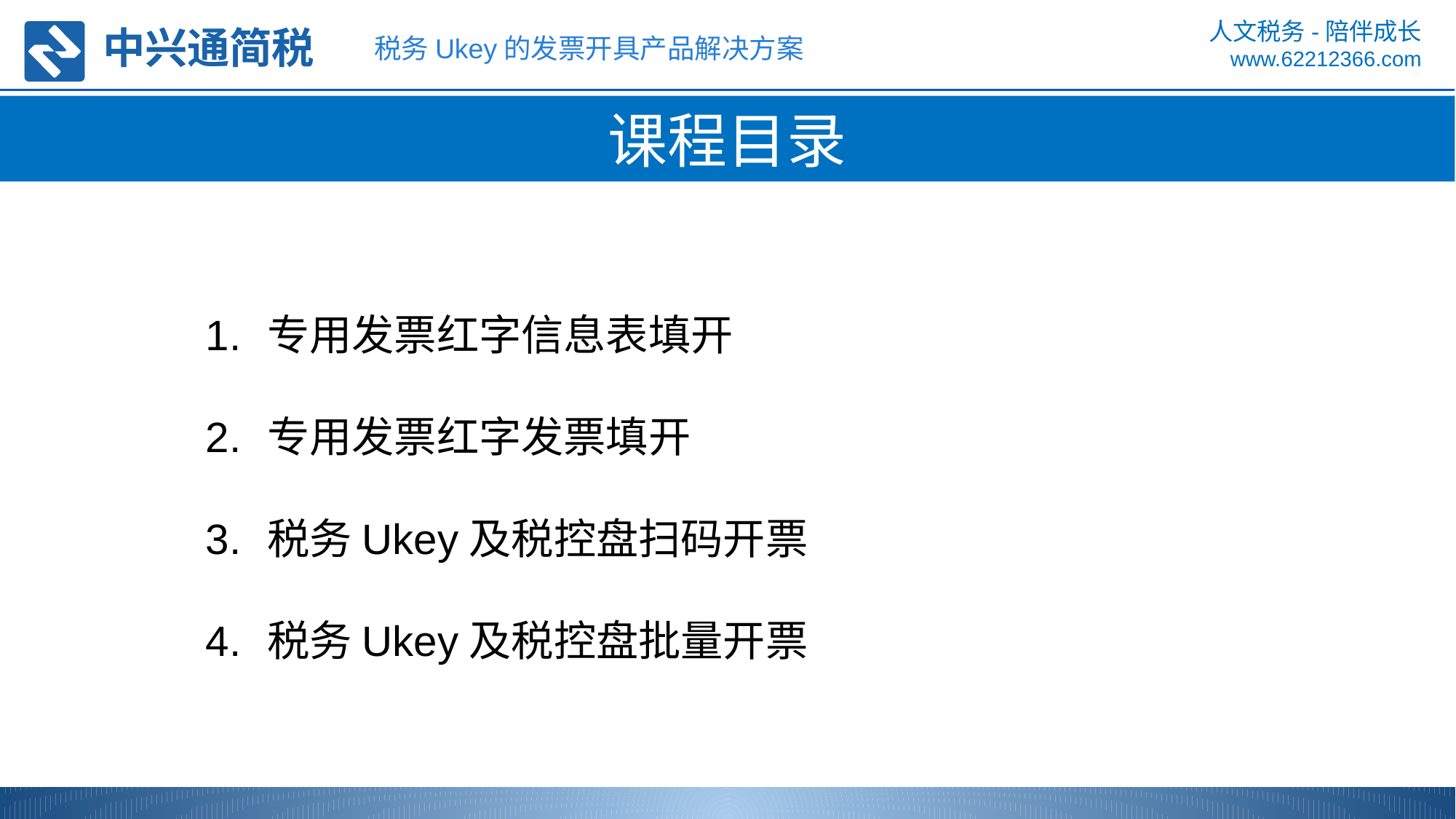

税务Ukey的发票开具产品解决方案
课程目录
专用发票红字信息表填开
专用发票红字发票填开
税务Ukey及税控盘扫码开票
税务Ukey及税控盘批量开票